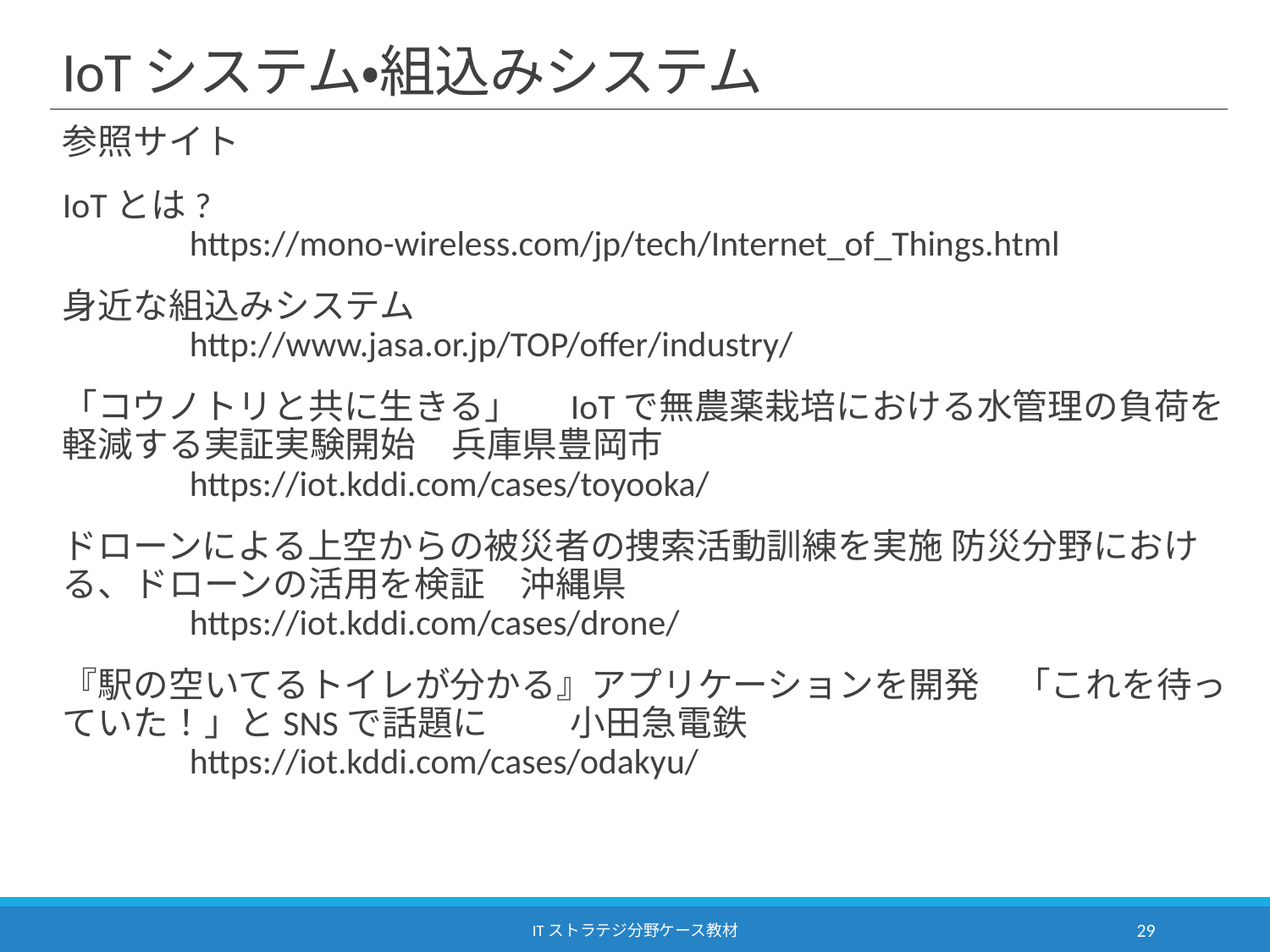

# IoTシステム・組込みシステム
参照サイト
IoTとは?
	https://mono-wireless.com/jp/tech/Internet_of_Things.html
身近な組込みシステム
	http://www.jasa.or.jp/TOP/offer/industry/
「コウノトリと共に生きる」	IoTで無農薬栽培における水管理の負荷を軽減する実証実験開始　兵庫県豊岡市
	https://iot.kddi.com/cases/toyooka/
ドローンによる上空からの被災者の捜索活動訓練を実施	防災分野における、ドローンの活用を検証　沖縄県
	https://iot.kddi.com/cases/drone/
『駅の空いてるトイレが分かる』アプリケーションを開発　「これを待っていた！」とSNSで話題に	小田急電鉄
	https://iot.kddi.com/cases/odakyu/

ITストラテジ分野ケース教材
29